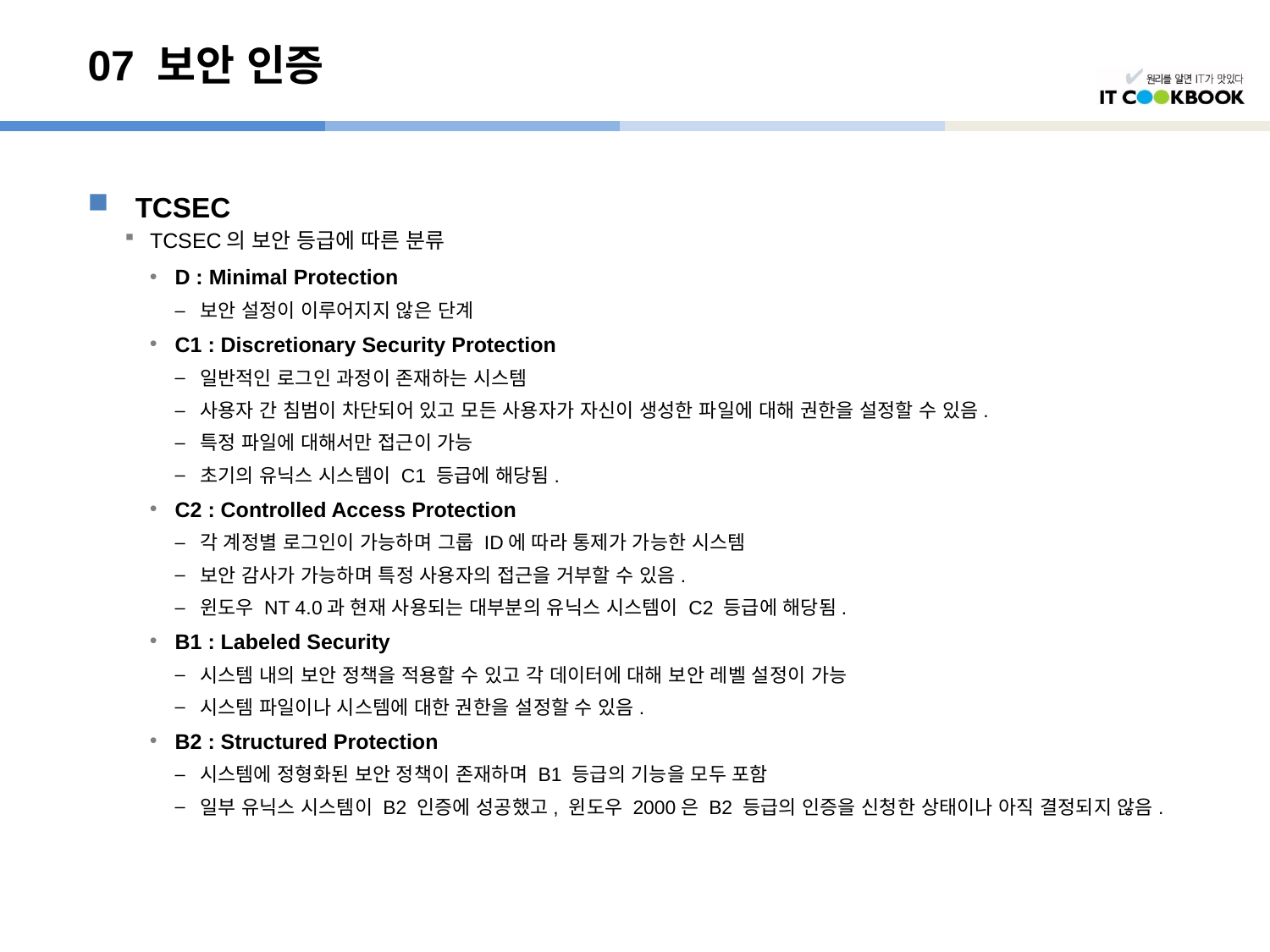

# 07 보안 인증
TCSEC
TCSEC의 보안 등급에 따른 분류
D : Minimal Protection
보안 설정이 이루어지지 않은 단계
C1 : Discretionary Security Protection
일반적인 로그인 과정이 존재하는 시스템
사용자 간 침범이 차단되어 있고 모든 사용자가 자신이 생성한 파일에 대해 권한을 설정할 수 있음.
특정 파일에 대해서만 접근이 가능
초기의 유닉스 시스템이 C1 등급에 해당됨.
C2 : Controlled Access Protection
각 계정별 로그인이 가능하며 그룹 ID에 따라 통제가 가능한 시스템
보안 감사가 가능하며 특정 사용자의 접근을 거부할 수 있음.
윈도우 NT 4.0과 현재 사용되는 대부분의 유닉스 시스템이 C2 등급에 해당됨.
B1 : Labeled Security
시스템 내의 보안 정책을 적용할 수 있고 각 데이터에 대해 보안 레벨 설정이 가능
시스템 파일이나 시스템에 대한 권한을 설정할 수 있음.
B2 : Structured Protection
시스템에 정형화된 보안 정책이 존재하며 B1 등급의 기능을 모두 포함
일부 유닉스 시스템이 B2 인증에 성공했고, 윈도우 2000은 B2 등급의 인증을 신청한 상태이나 아직 결정되지 않음.